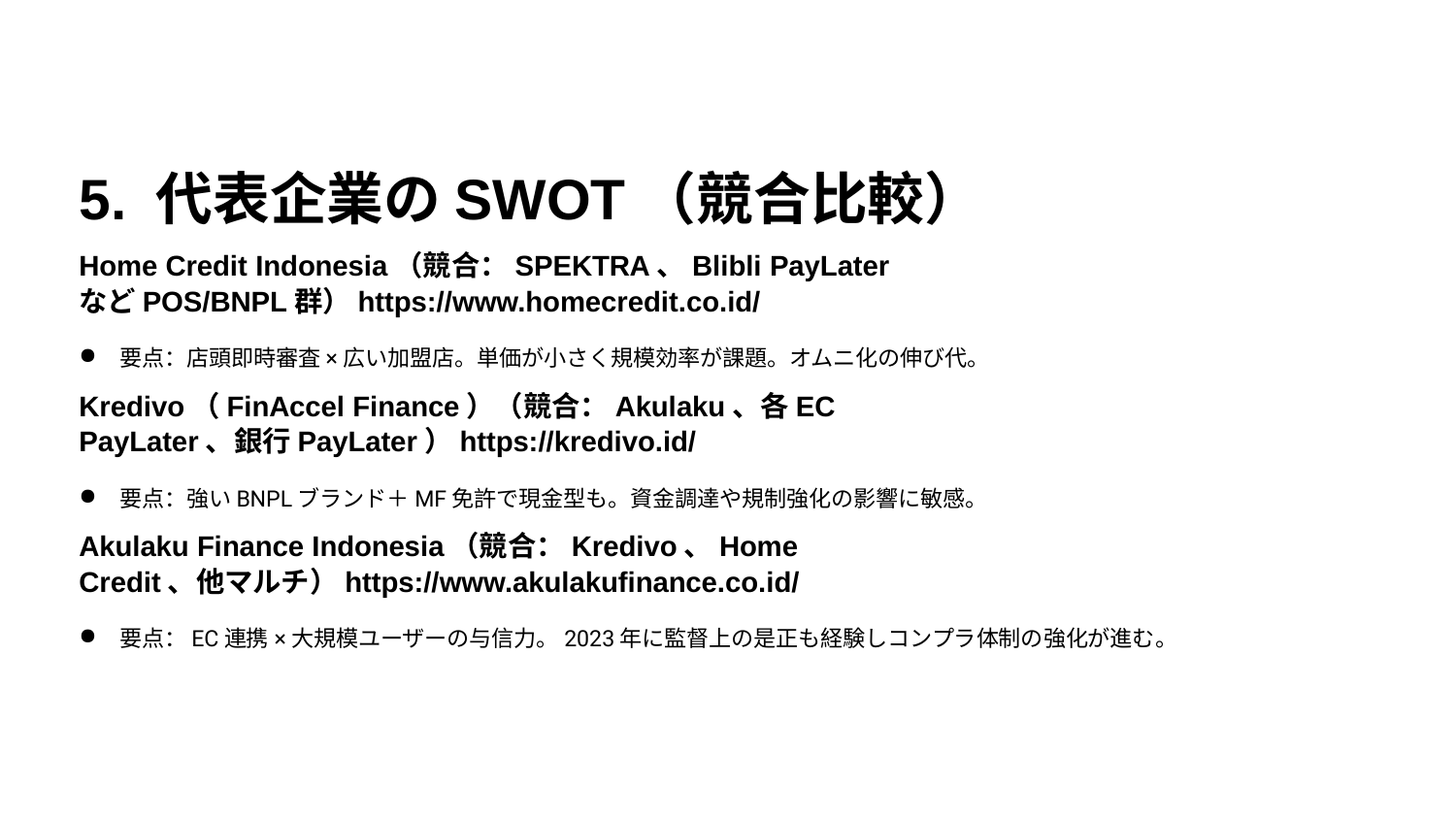

5. 代表企業のSWOT（競合比較）
Home Credit Indonesia（競合：SPEKTRA、Blibli PayLater などPOS/BNPL群）https://www.homecredit.co.id/
要点：店頭即時審査×広い加盟店。単価が小さく規模効率が課題。オムニ化の伸び代。
Kredivo（FinAccel Finance）（競合：Akulaku、各EC PayLater、銀行PayLater）https://kredivo.id/
要点：強いBNPLブランド＋MF免許で現金型も。資金調達や規制強化の影響に敏感。
Akulaku Finance Indonesia（競合：Kredivo、Home Credit、他マルチ）https://www.akulakufinance.co.id/
要点：EC連携×大規模ユーザーの与信力。2023年に監督上の是正も経験しコンプラ体制の強化が進む。